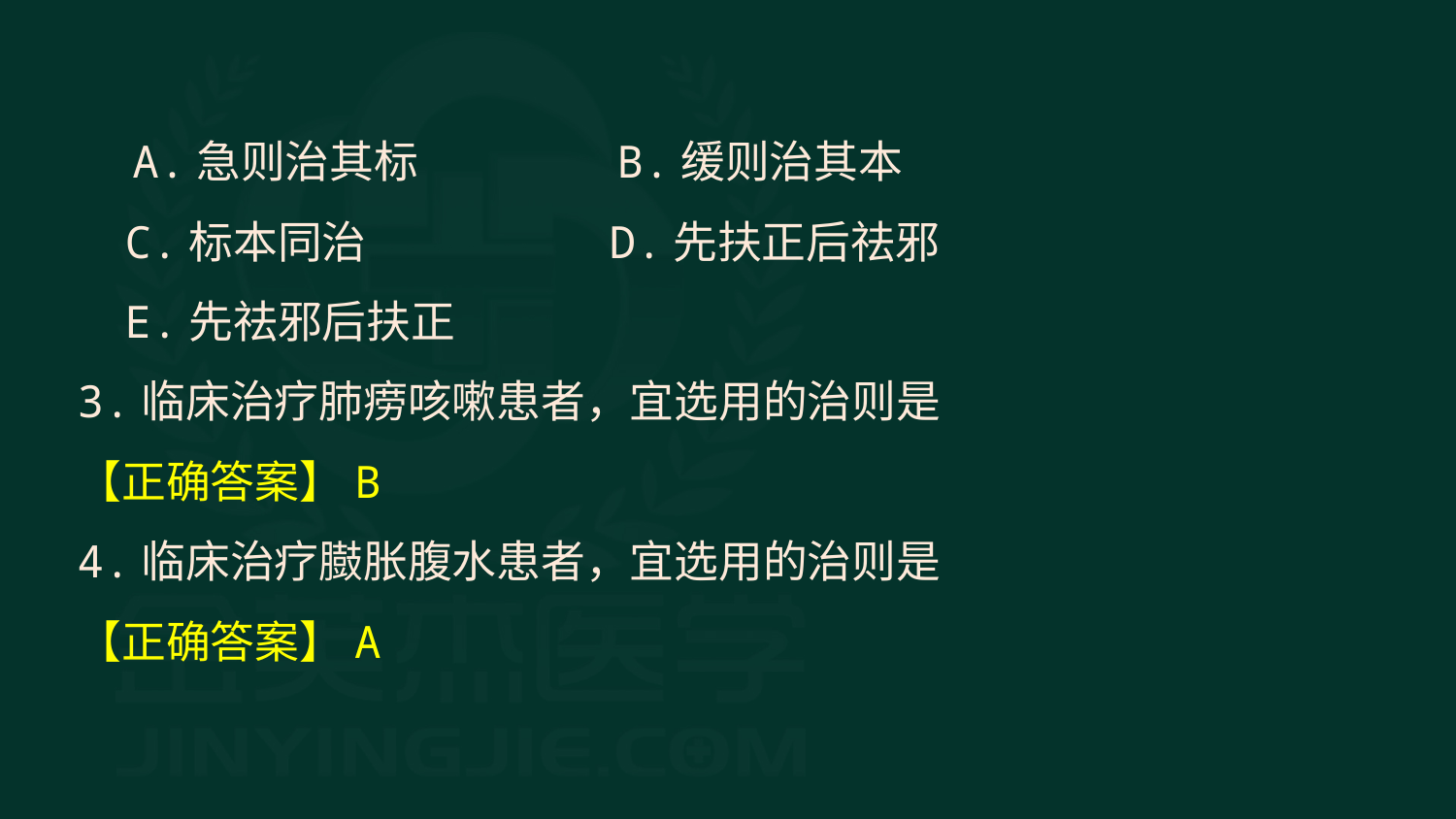

A.急则治其标 　　　　B.缓则治其本
C.标本同治 　　　　　D.先扶正后祛邪
E.先祛邪后扶正
3.临床治疗肺痨咳嗽患者，宜选用的治则是
【正确答案】B
4.临床治疗臌胀腹水患者，宜选用的治则是
【正确答案】A